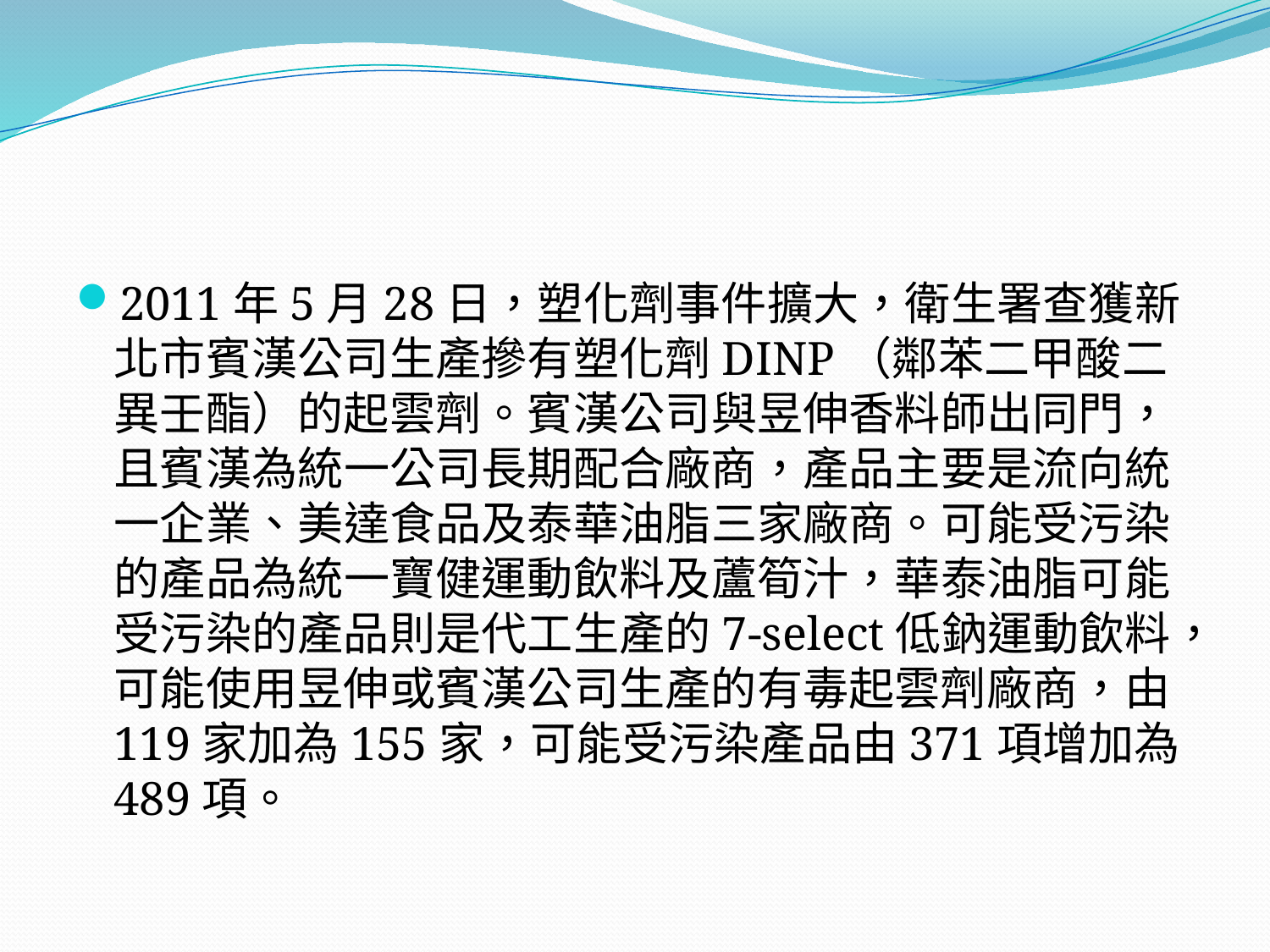

#
2011年5月28日，塑化劑事件擴大，衛生署查獲新北市賓漢公司生產摻有塑化劑DINP（鄰苯二甲酸二異壬酯）的起雲劑。賓漢公司與昱伸香料師出同門，且賓漢為統一公司長期配合廠商，產品主要是流向統一企業、美達食品及泰華油脂三家廠商。可能受污染的產品為統一寶健運動飲料及蘆筍汁，華泰油脂可能受污染的產品則是代工生產的7-select低鈉運動飲料，可能使用昱伸或賓漢公司生產的有毒起雲劑廠商，由119家加為155家，可能受污染產品由371項增加為489項。